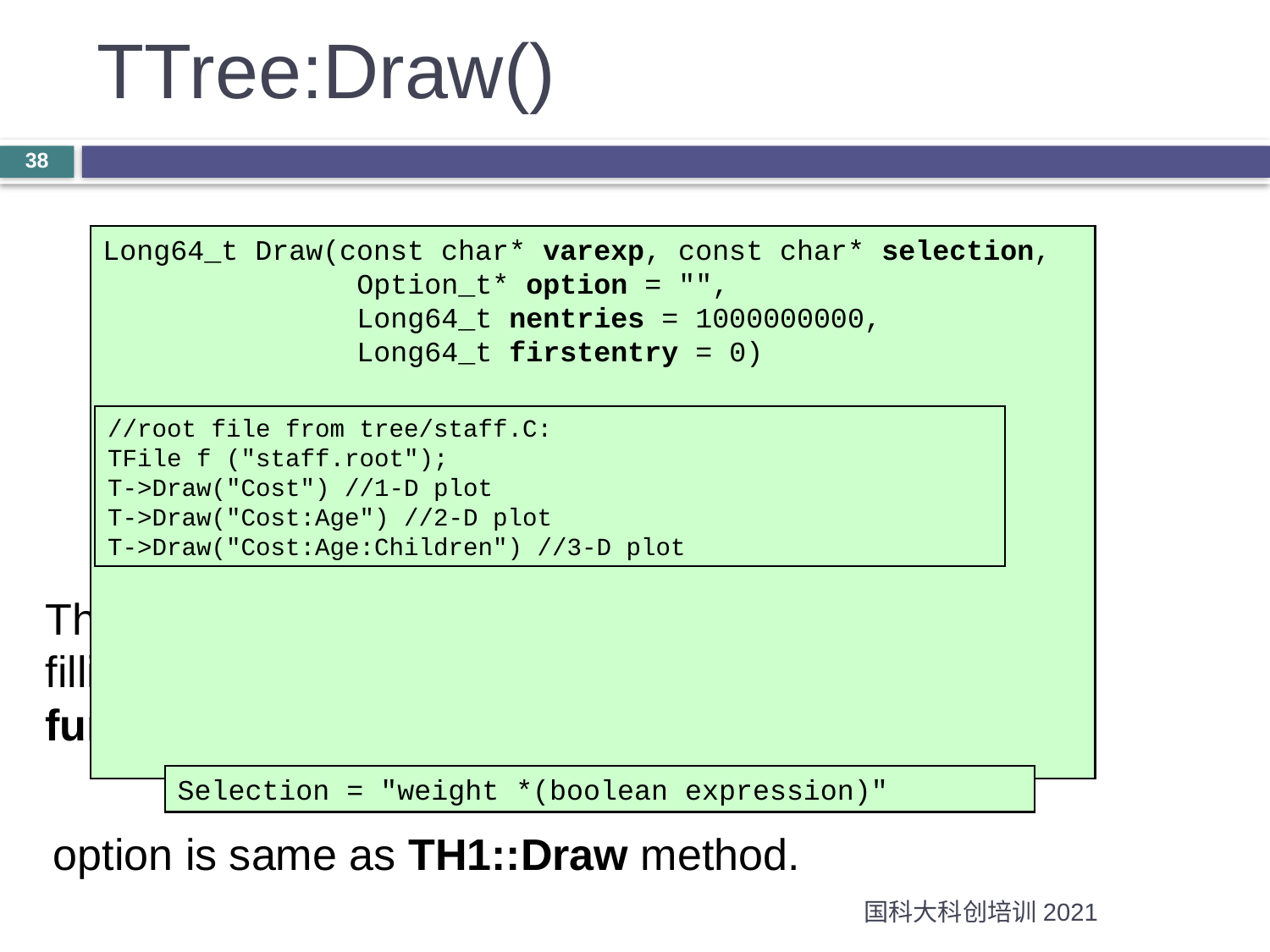

TTree:Draw()
Long64_t Draw(const char* varexp, const char* selection,
		Option_t* option = "",
		Long64_t nentries = 1000000000,
		Long64_t firstentry = 0)
//root file from tree/staff.C:
TFile f ("staff.root");
T->Draw("Cost") //1-D plot
T->Draw("Cost:Age") //2-D plot
T->Draw("Cost:Age:Children") //3-D plot
The value of the selection is used as a weight when
filling the histogram: any C++ operator, and some
functions defined in TFormula can be used
Selection = "weight *(boolean expression)"
option is same as TH1::Draw method.
国科大科创培训2021
38